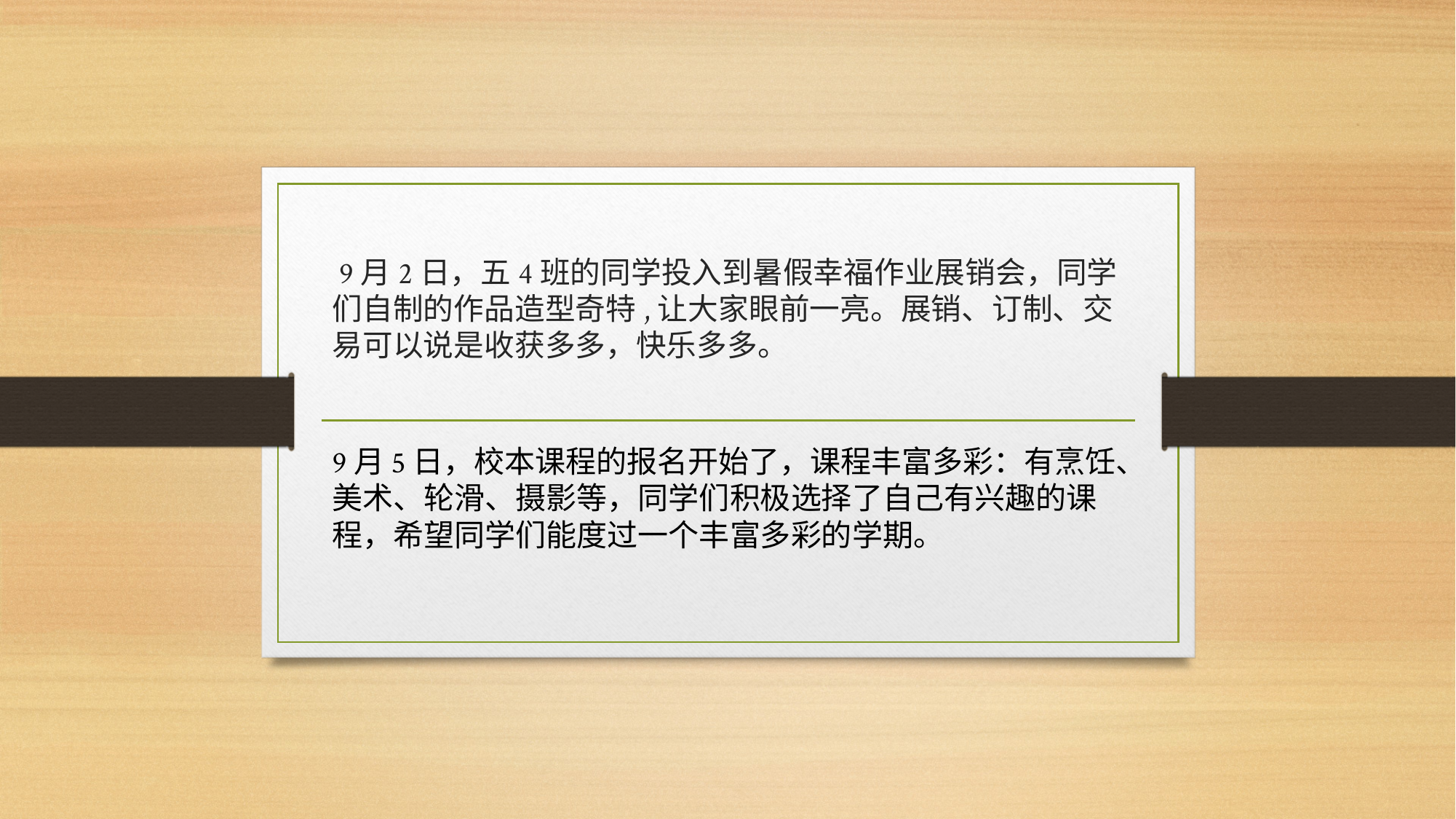

# 9月2日，五4班的同学投入到暑假幸福作业展销会，同学们自制的作品造型奇特,让大家眼前一亮。展销、订制、交易可以说是收获多多，快乐多多。
9月5日，校本课程的报名开始了，课程丰富多彩：有烹饪、美术、轮滑、摄影等，同学们积极选择了自己有兴趣的课程，希望同学们能度过一个丰富多彩的学期。